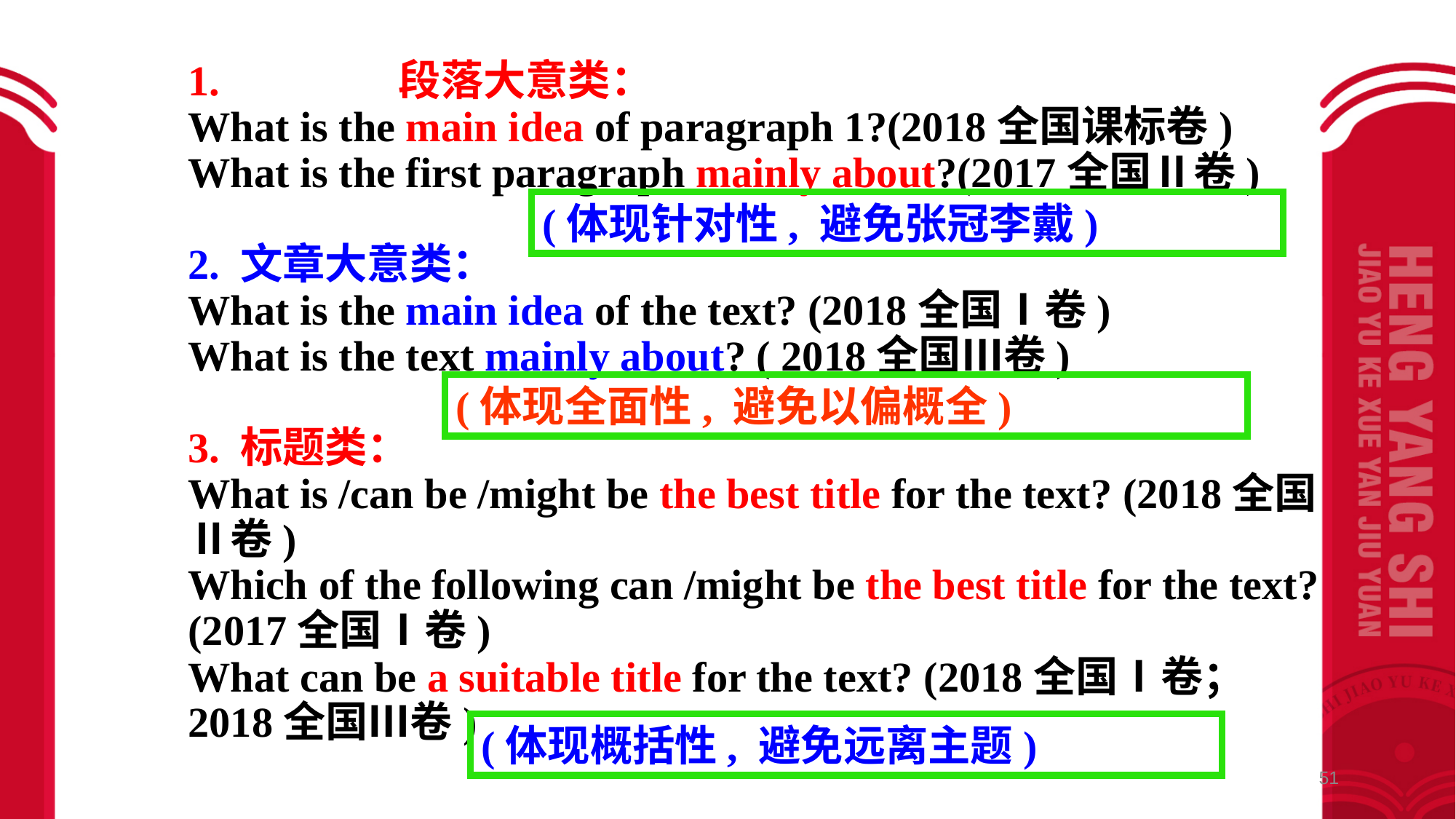

1.                段落大意类：
What is the main idea of paragraph 1?(2018全国课标卷)
What is the first paragraph mainly about?(2017全国Ⅱ卷)

2. 文章大意类：
What is the main idea of the text? (2018全国Ⅰ卷)
What is the text mainly about? ( 2018全国Ⅲ卷)

3. 标题类：
What is /can be /might be the best title for the text? (2018全国Ⅱ卷)
Which of the following can /might be the best title for the text? (2017全国Ⅰ卷)
What can be a suitable title for the text? (2018全国Ⅰ卷；2018全国Ⅲ卷)

(体现针对性, 避免张冠李戴)
(体现全面性, 避免以偏概全)
(体现概括性, 避免远离主题)
51